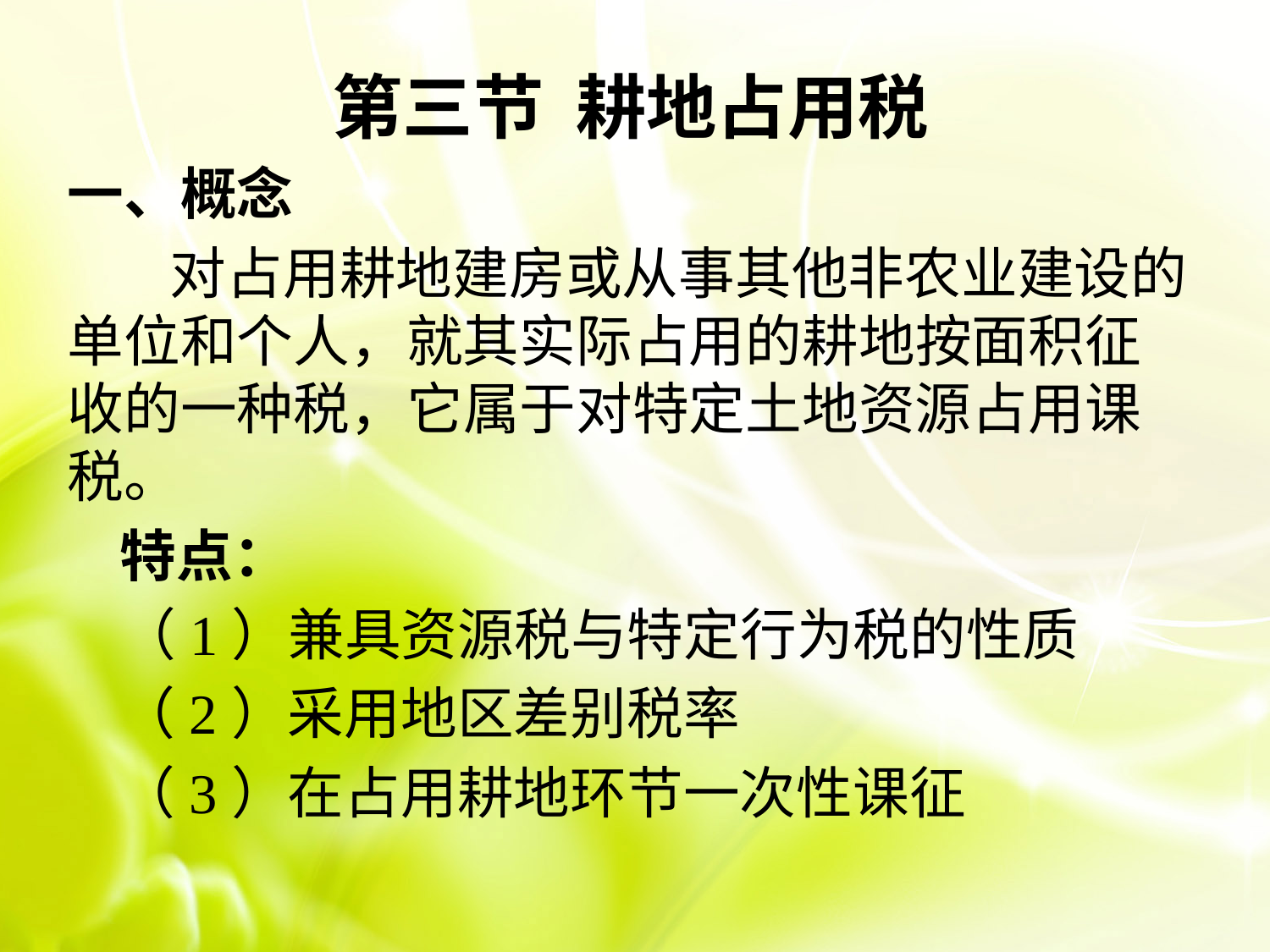

第三节  耕地占用税
一、概念
       对占用耕地建房或从事其他非农业建设的单位和个人，就其实际占用的耕地按面积征收的一种税，它属于对特定土地资源占用课税。
   特点：
   （1）兼具资源税与特定行为税的性质
   （2）采用地区差别税率
   （3）在占用耕地环节一次性课征